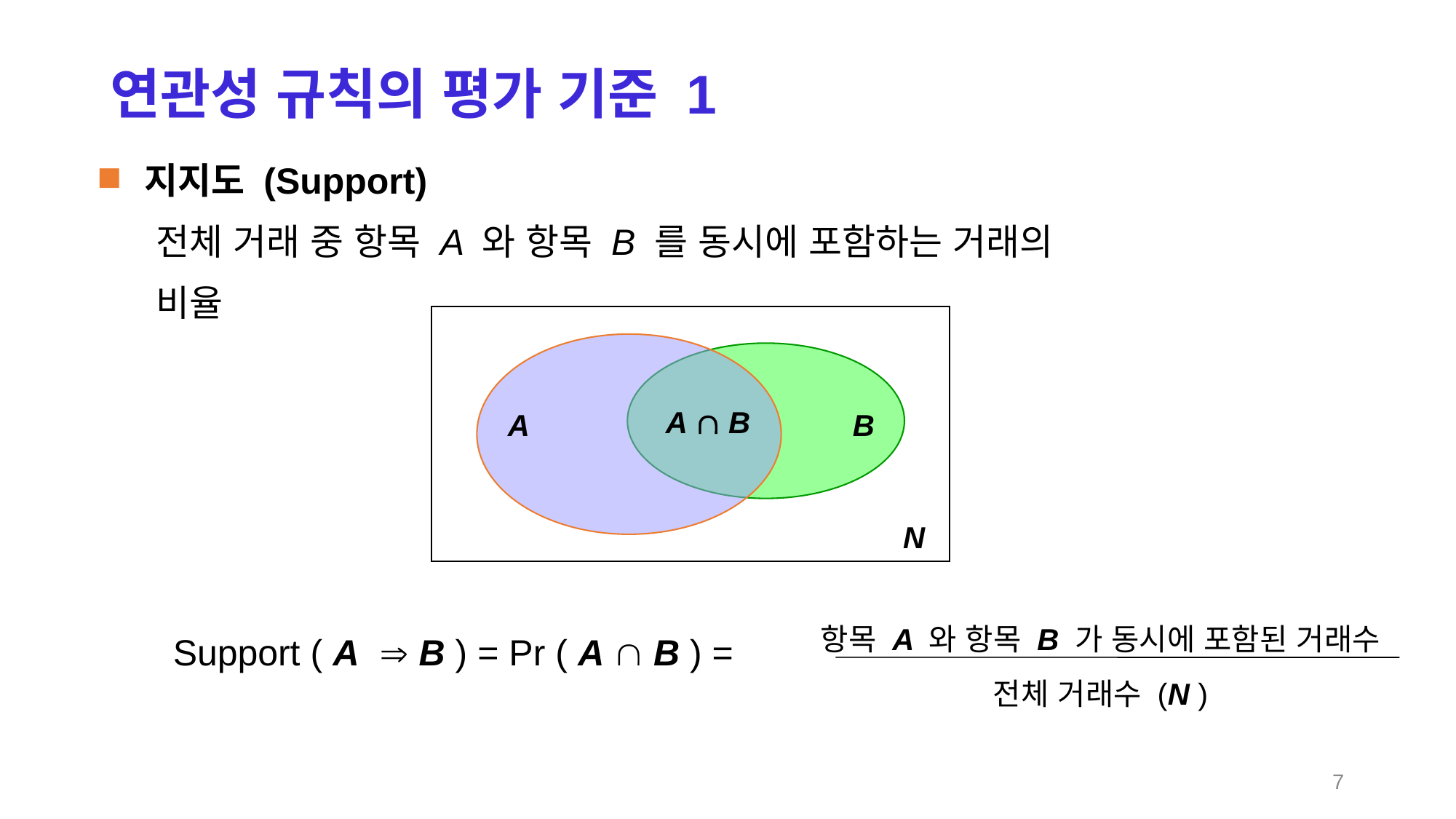

연관성 규칙의 평가 기준 1
  지지도 (Support)
전체 거래 중 항목 A 와 항목 B 를 동시에 포함하는 거래의 비율

       Support ( A  ⇒ B ) = Pr ( A ∩ B ) =

A ∩ B
A
B
N
항목 A 와 항목 B 가 동시에 포함된 거래수
전체 거래수 (N )

7